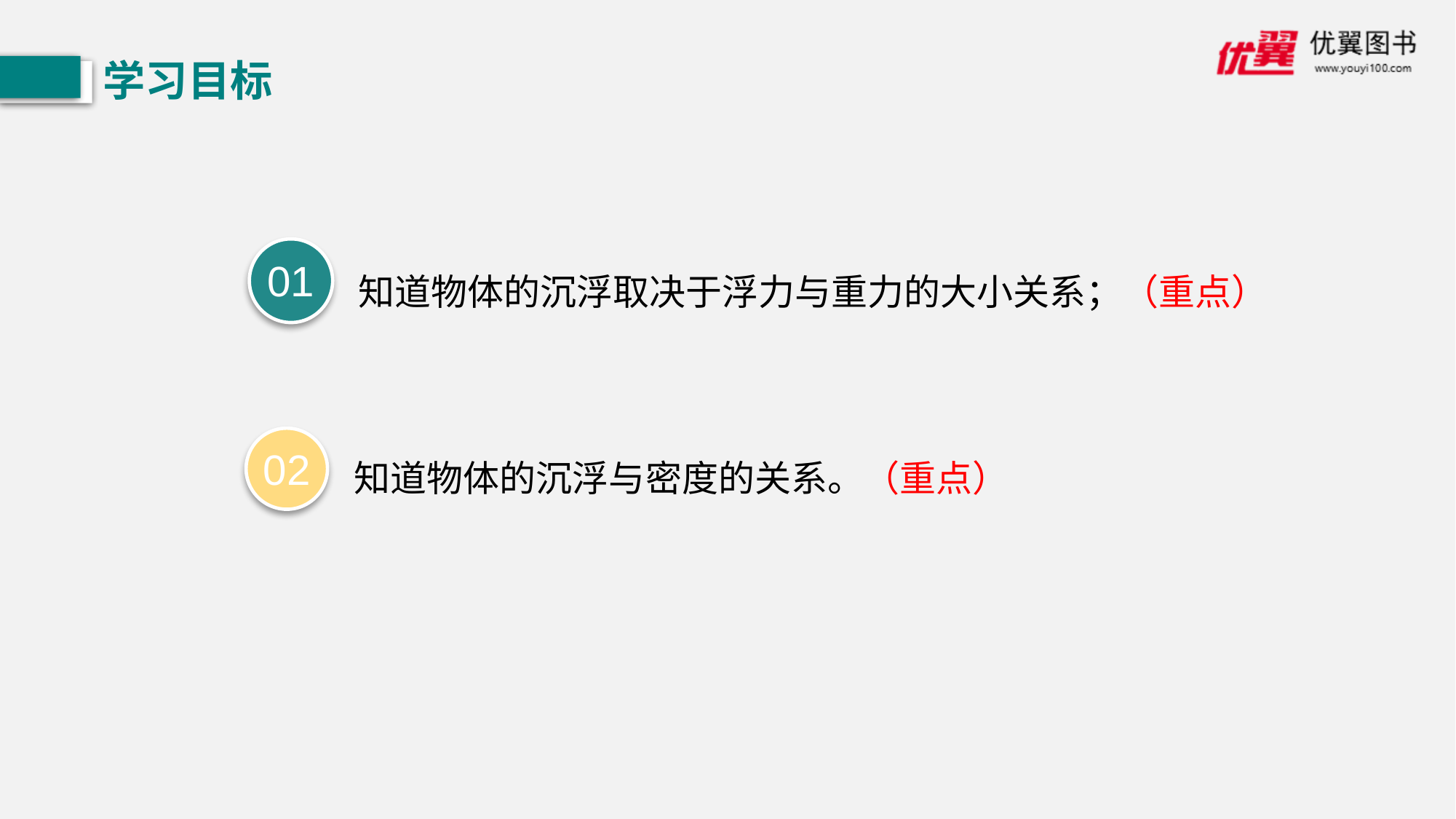

学习目标

01
知道物体的沉浮取决于浮力与重力的大小关系；（重点）

02
知道物体的沉浮与密度的关系。（重点）